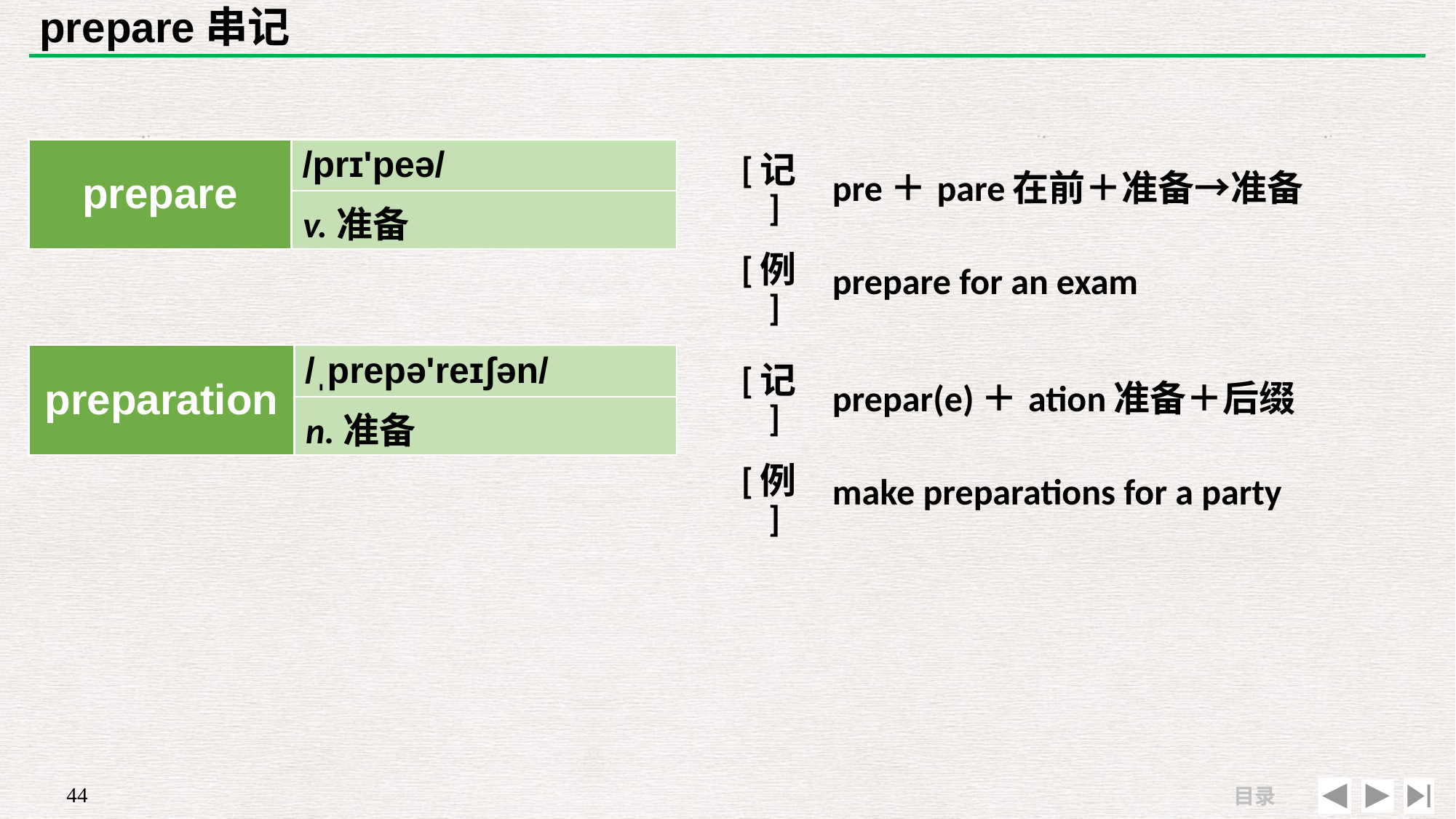

# prepare串记

| [记] | pre＋pare在前＋准备→准备 |
| --- | --- |
| [例] | prepare for an exam |
| prepare | /prɪ'peə/ |
| --- | --- |
|  |  |
v.准备
| preparation | /ˌprepə'reɪʃən/ |
| --- | --- |
|  |  |
| [记] | prepar(e)＋ation准备＋后缀 |
| --- | --- |
| [例] | make preparations for a party |
n.准备